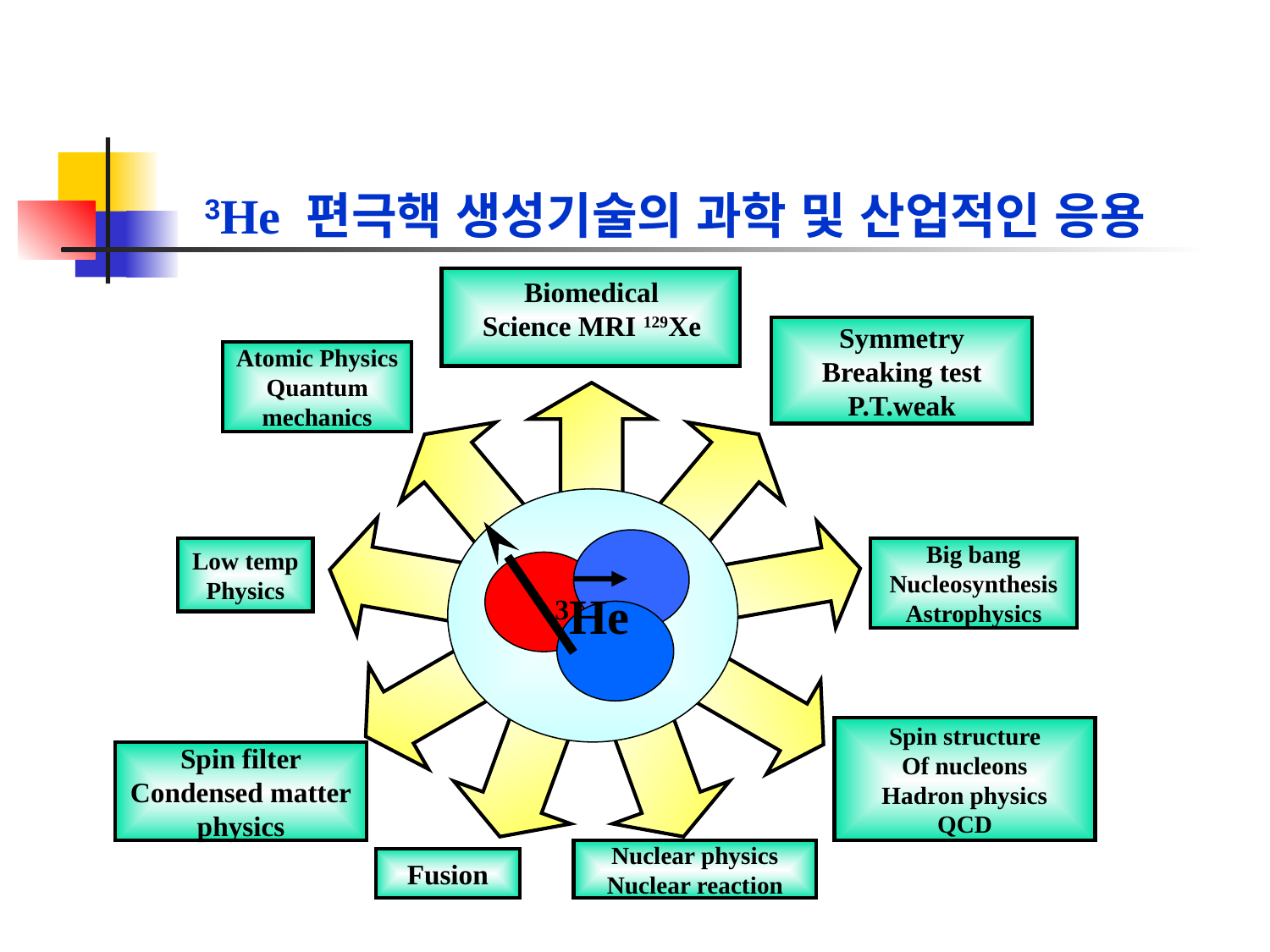

3He 편극핵 생성기술의 과학 및 산업적인 응용
Biomedical
Science MRI 129Xe

Symmetry
Breaking test
P.T.weak
Atomic Physics
Quantum
mechanics

Low temp
Physics
Big bang
Nucleosynthesis
Astrophysics

3He

Spin structure
Of nucleons
Hadron physics
QCD
Spin filter
Condensed matter
physics
Nuclear physics
Nuclear reaction
Fusion